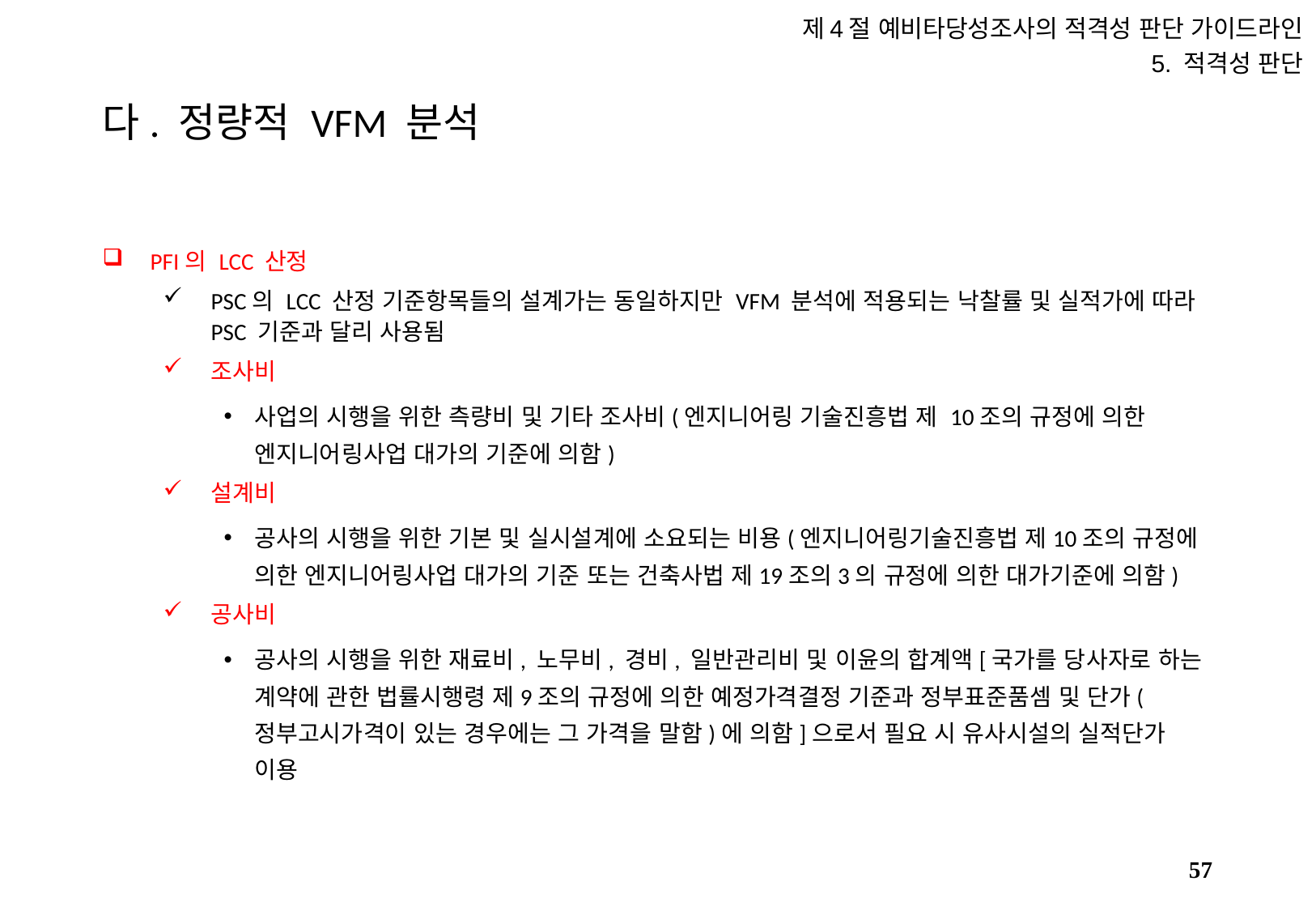

제4절 예비타당성조사의 적격성 판단 가이드라인
5. 적격성 판단
# 다. 정량적 VFM 분석
PFI의 LCC 산정
PSC의 LCC 산정 기준항목들의 설계가는 동일하지만 VFM 분석에 적용되는 낙찰률 및 실적가에 따라 PSC 기준과 달리 사용됨
조사비
사업의 시행을 위한 측량비 및 기타 조사비(엔지니어링 기술진흥법 제 10조의 규정에 의한 엔지니어링사업 대가의 기준에 의함)
설계비
공사의 시행을 위한 기본 및 실시설계에 소요되는 비용(엔지니어링기술진흥법 제10조의 규정에 의한 엔지니어링사업 대가의 기준 또는 건축사법 제19조의3의 규정에 의한 대가기준에 의함)
공사비
공사의 시행을 위한 재료비, 노무비, 경비, 일반관리비 및 이윤의 합계액[국가를 당사자로 하는 계약에 관한 법률시행령 제9조의 규정에 의한 예정가격결정 기준과 정부표준품셈 및 단가(정부고시가격이 있는 경우에는 그 가격을 말함)에 의함]으로서 필요 시 유사시설의 실적단가 이용
57